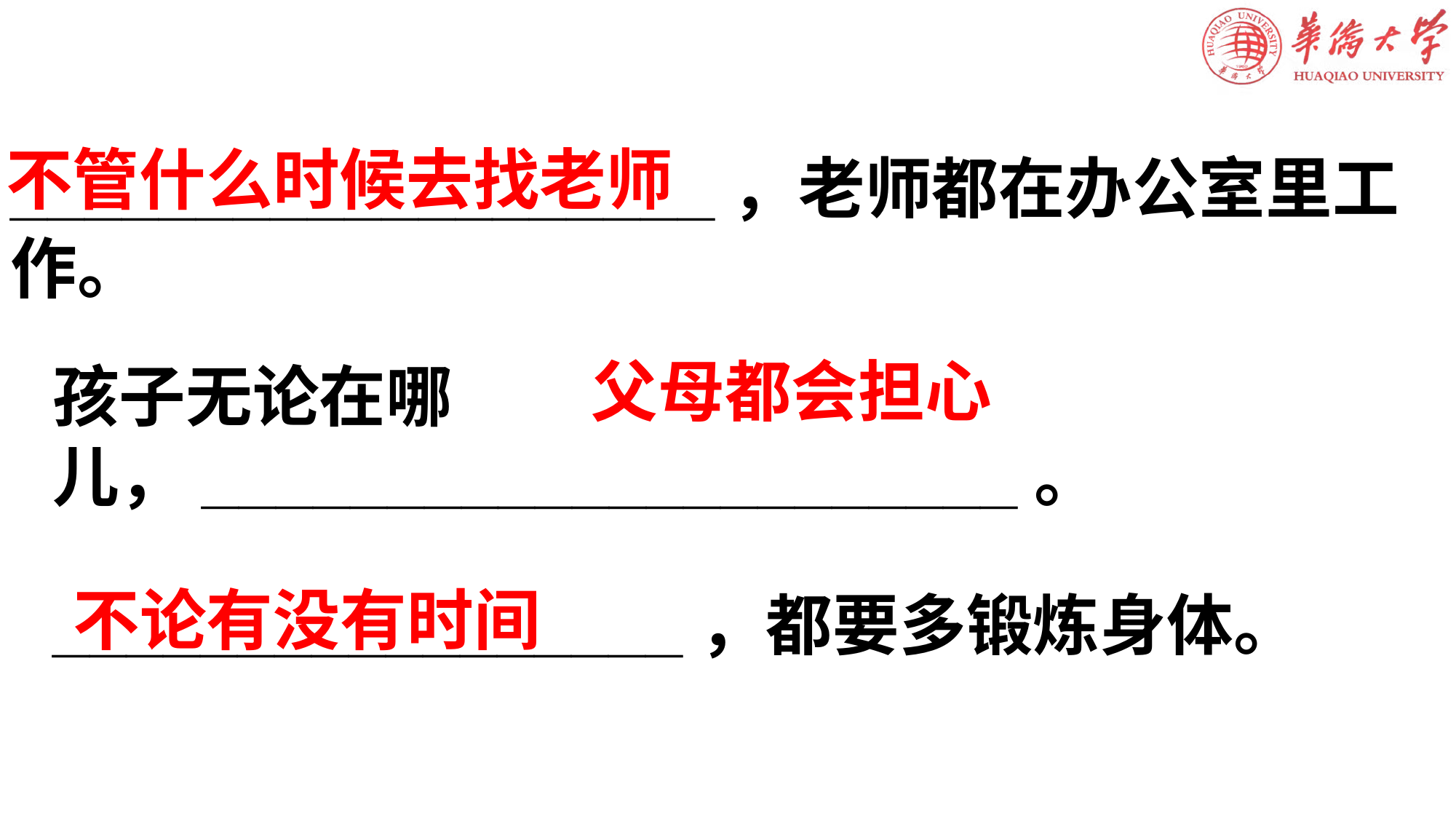

不管什么时候去找老师
___________________，老师都在办公室里工作。
父母都会担心
孩子无论在哪儿，______________________。
不论有没有时间
_________________，都要多锻炼身体。